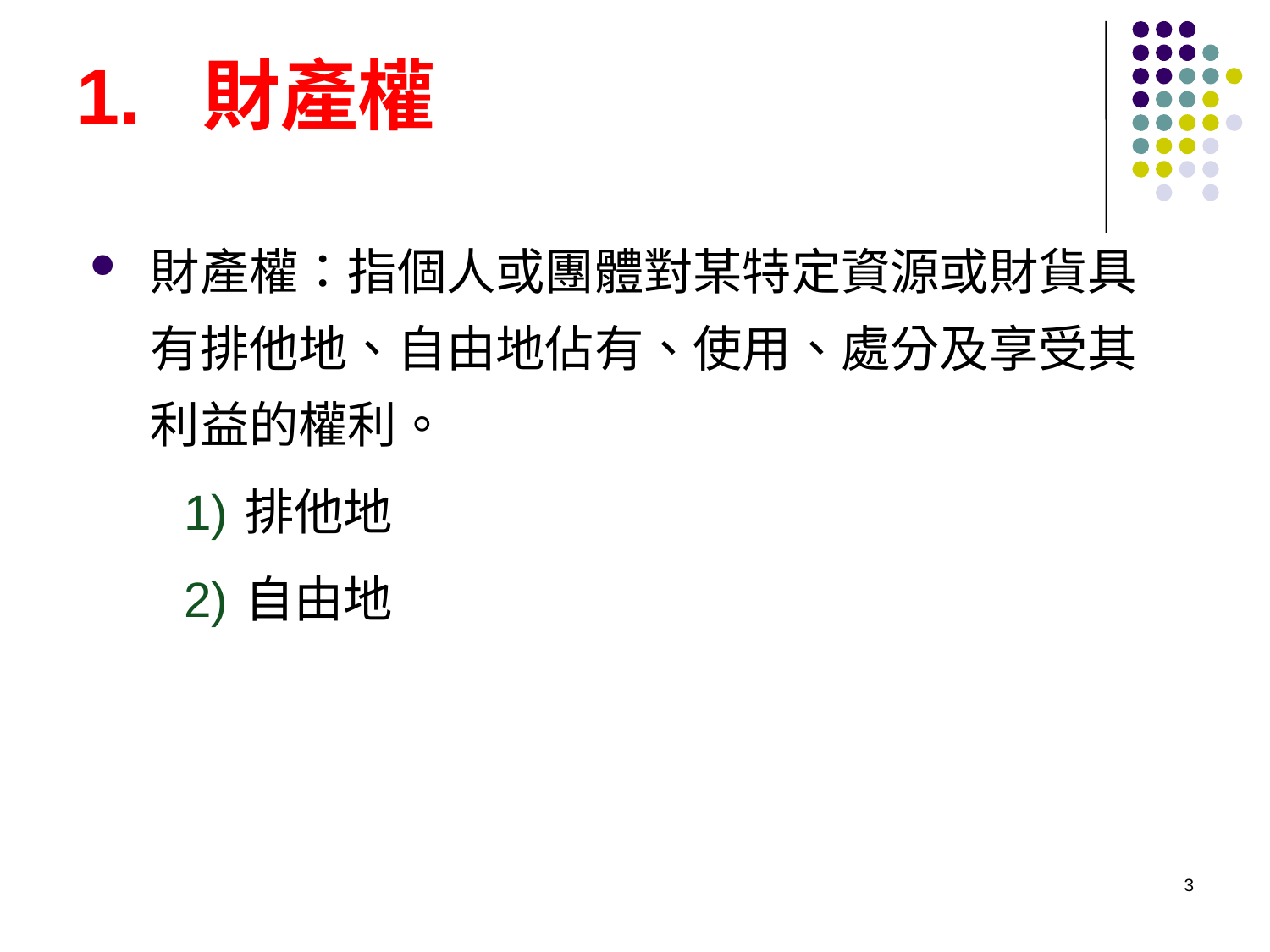

# 1.  財產權
財產權：指個人或團體對某特定資源或財貨具有排他地、自由地佔有、使用、處分及享受其利益的權利。
排他地
自由地
3